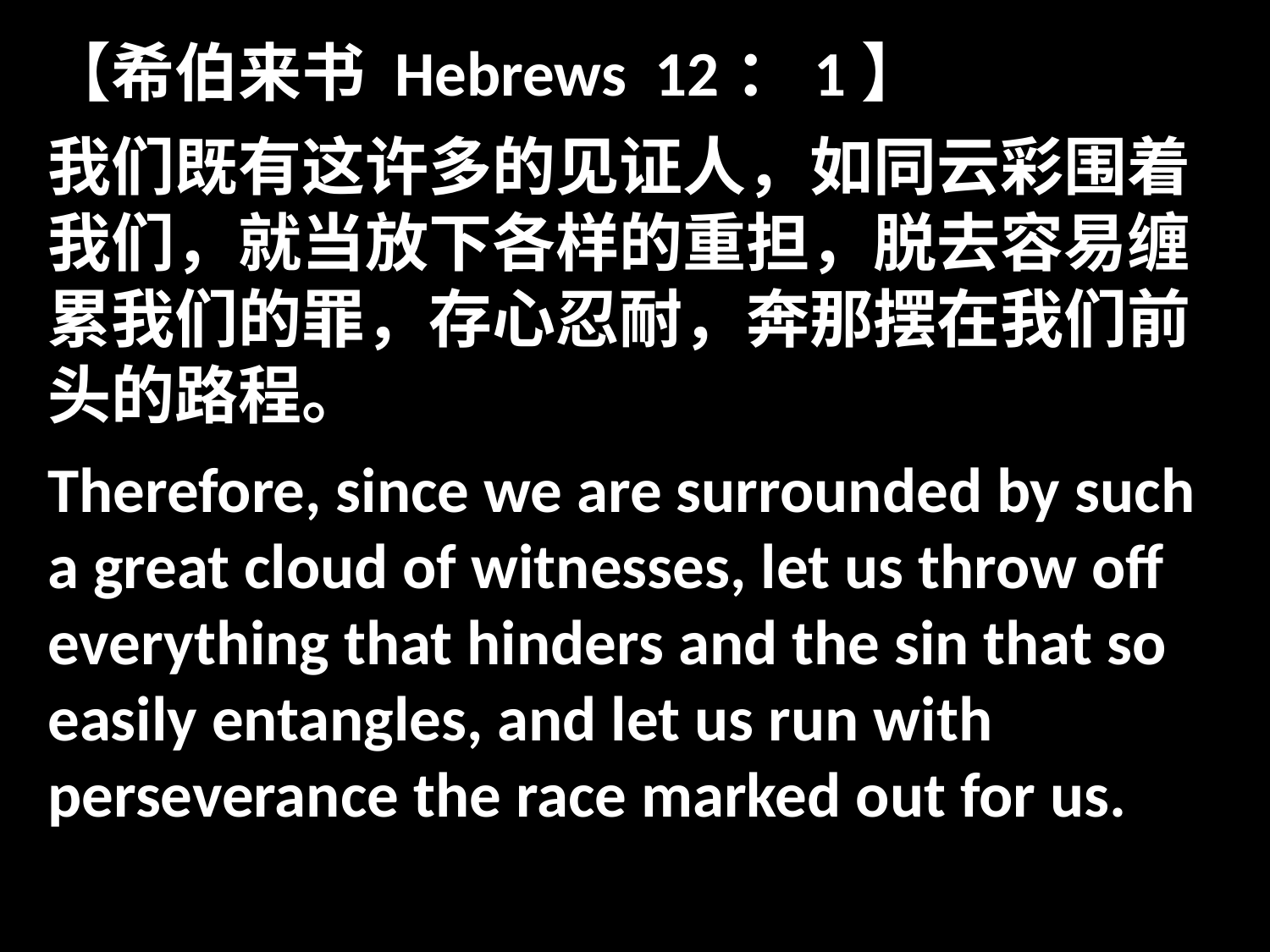

【希伯来书 Hebrews  12：1】
我们既有这许多的见证人，如同云彩围着我们，就当放下各样的重担，脱去容易缠累我们的罪，存心忍耐，奔那摆在我们前头的路程。
Therefore, since we are surrounded by such a great cloud of witnesses, let us throw off everything that hinders and the sin that so easily entangles, and let us run with perseverance the race marked out for us.